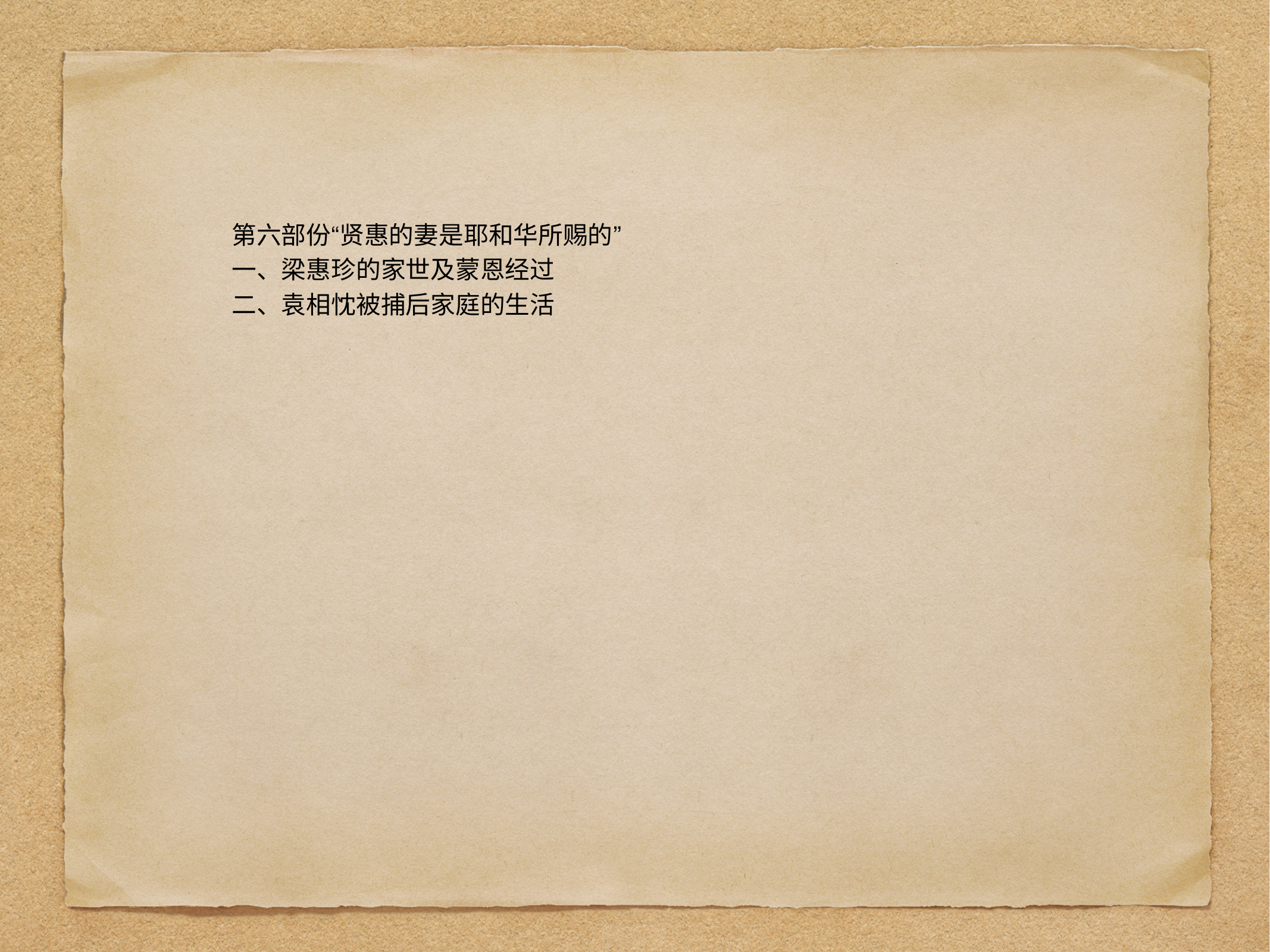

第六部份“贤惠的妻是耶和华所赐的”
一、梁惠珍的家世及蒙恩经过
二、袁相忱被捕后家庭的生活